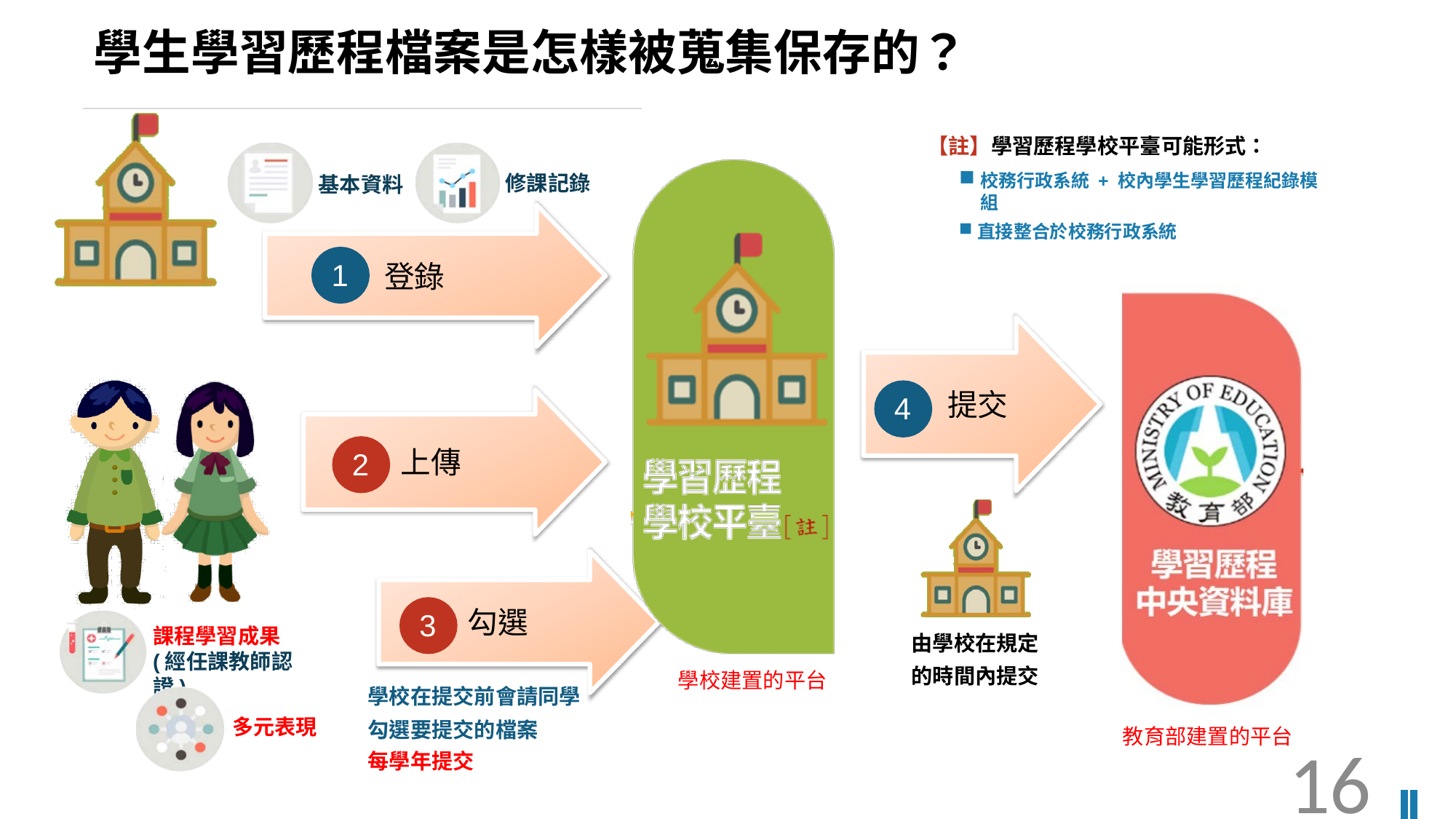

# 學生學習歷程檔案是怎樣被蒐集保存的？

【註】學習歷程學校平臺可能形式：
校務行政系統 + 校內學生學習歷程紀錄模組
直接整合於校務行政系統

修課記錄
基本資料

1
登錄

提交
4

上傳
2

勾選
3

由學校在規定 的時間內提交
課程學習成果
(經任課教師認證)
學校建置的平台
學校在提交前會請同學 勾選要提交的檔案
每學年提交

多元表現
教育部建置的平台
16